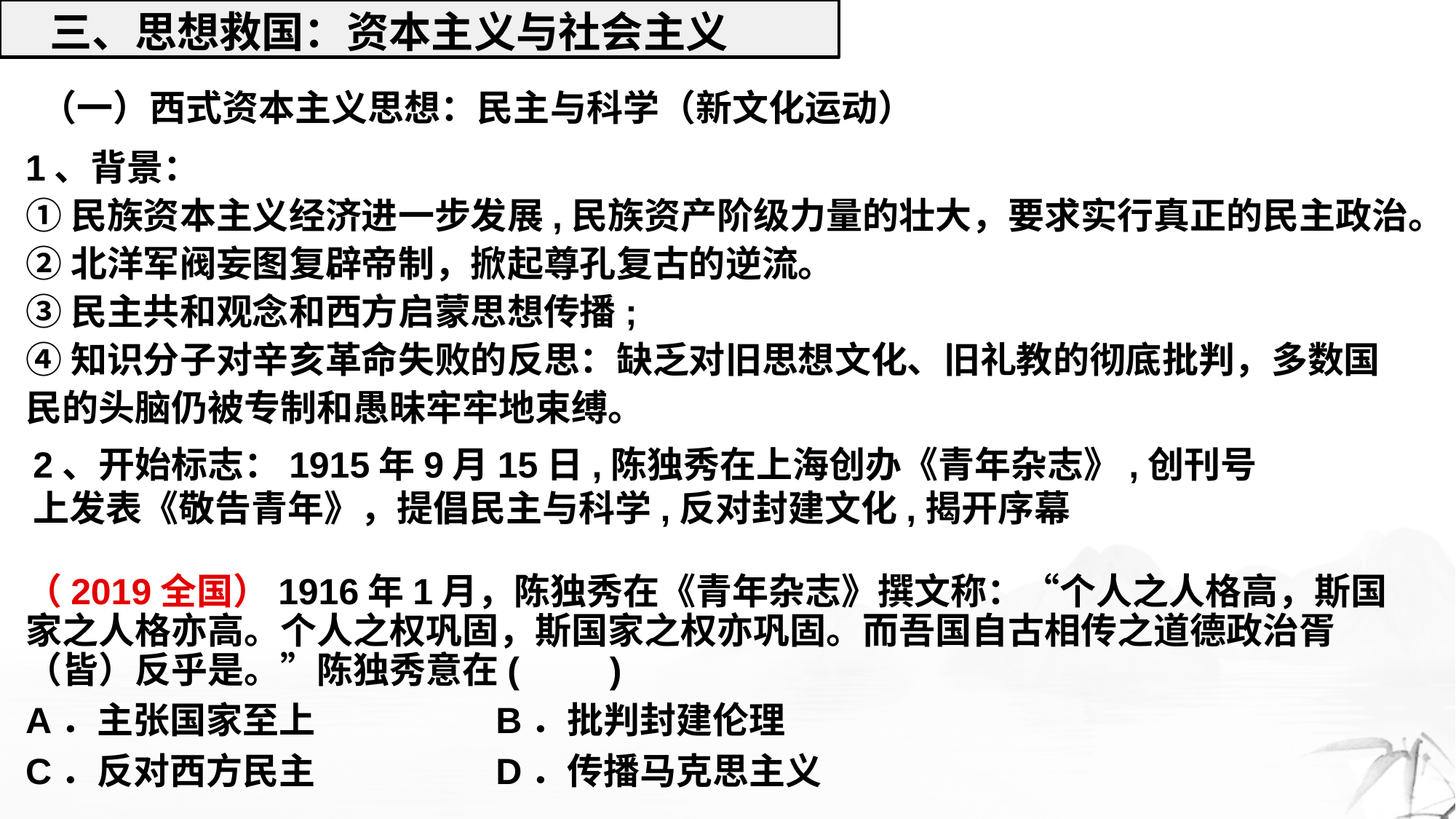

三、思想救国：资本主义与社会主义
（一）西式资本主义思想：民主与科学（新文化运动）
1、背景：
①民族资本主义经济进一步发展,民族资产阶级力量的壮大，要求实行真正的民主政治。
②北洋军阀妄图复辟帝制，掀起尊孔复古的逆流。
③民主共和观念和西方启蒙思想传播;
④知识分子对辛亥革命失败的反思：缺乏对旧思想文化、旧礼教的彻底批判，多数国民的头脑仍被专制和愚昧牢牢地束缚。
2、开始标志：1915年9月15日,陈独秀在上海创办《青年杂志》,创刊号上发表《敬告青年》，提倡民主与科学,反对封建文化,揭开序幕
（2019全国）1916年1月，陈独秀在《青年杂志》撰文称：“个人之人格高，斯国家之人格亦高。个人之权巩固，斯国家之权亦巩固。而吾国自古相传之道德政治胥（皆）反乎是。”陈独秀意在(　　)
A．主张国家至上                     B．批判封建伦理
C．反对西方民主                     D．传播马克思主义